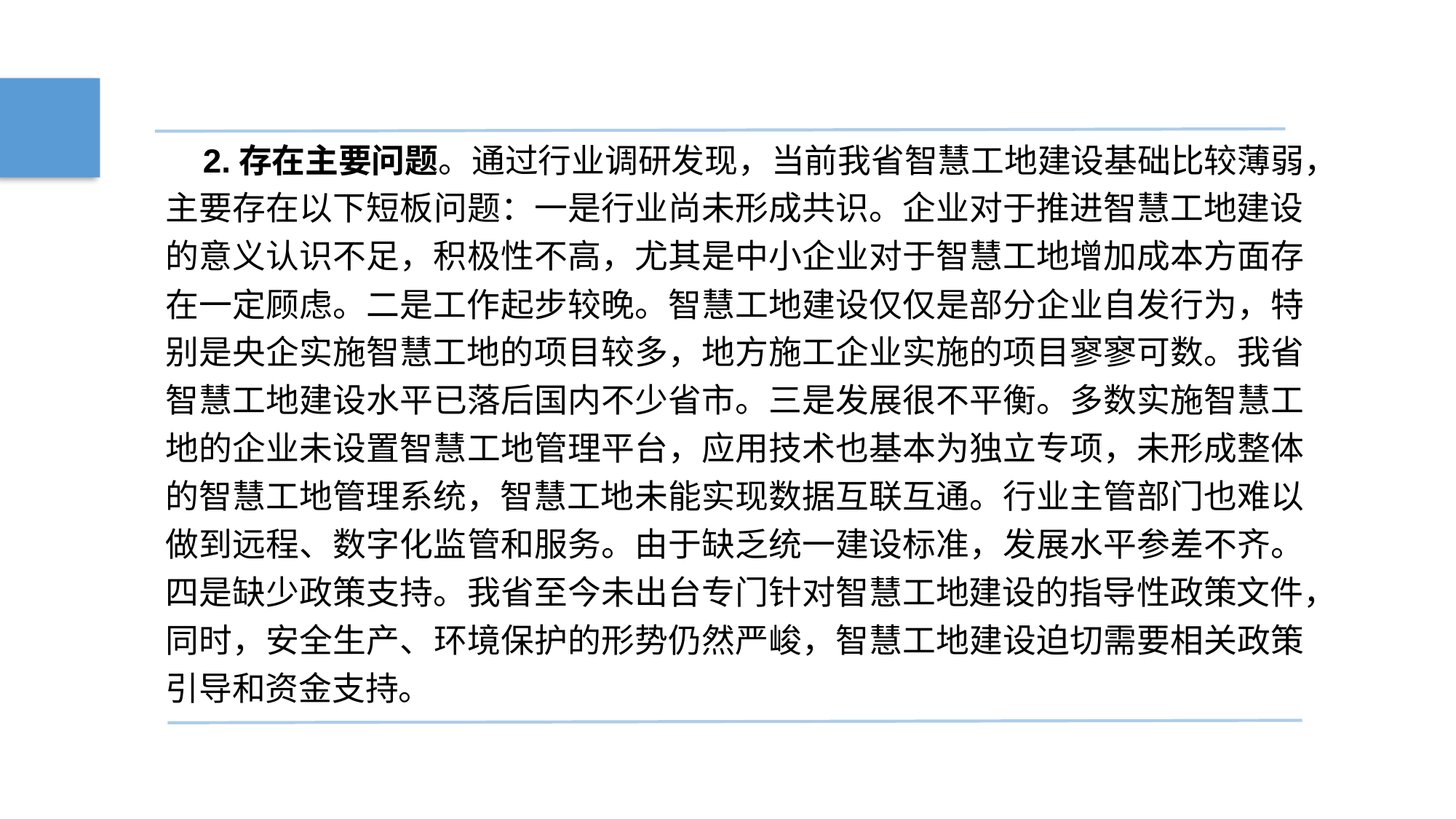

2.存在主要问题。通过行业调研发现，当前我省智慧工地建设基础比较薄弱，主要存在以下短板问题：一是行业尚未形成共识。企业对于推进智慧工地建设的意义认识不足，积极性不高，尤其是中小企业对于智慧工地增加成本方面存在一定顾虑。二是工作起步较晚。智慧工地建设仅仅是部分企业自发行为，特别是央企实施智慧工地的项目较多，地方施工企业实施的项目寥寥可数。我省智慧工地建设水平已落后国内不少省市。三是发展很不平衡。多数实施智慧工地的企业未设置智慧工地管理平台，应用技术也基本为独立专项，未形成整体的智慧工地管理系统，智慧工地未能实现数据互联互通。行业主管部门也难以做到远程、数字化监管和服务。由于缺乏统一建设标准，发展水平参差不齐。四是缺少政策支持。我省至今未出台专门针对智慧工地建设的指导性政策文件，同时，安全生产、环境保护的形势仍然严峻，智慧工地建设迫切需要相关政策引导和资金支持。